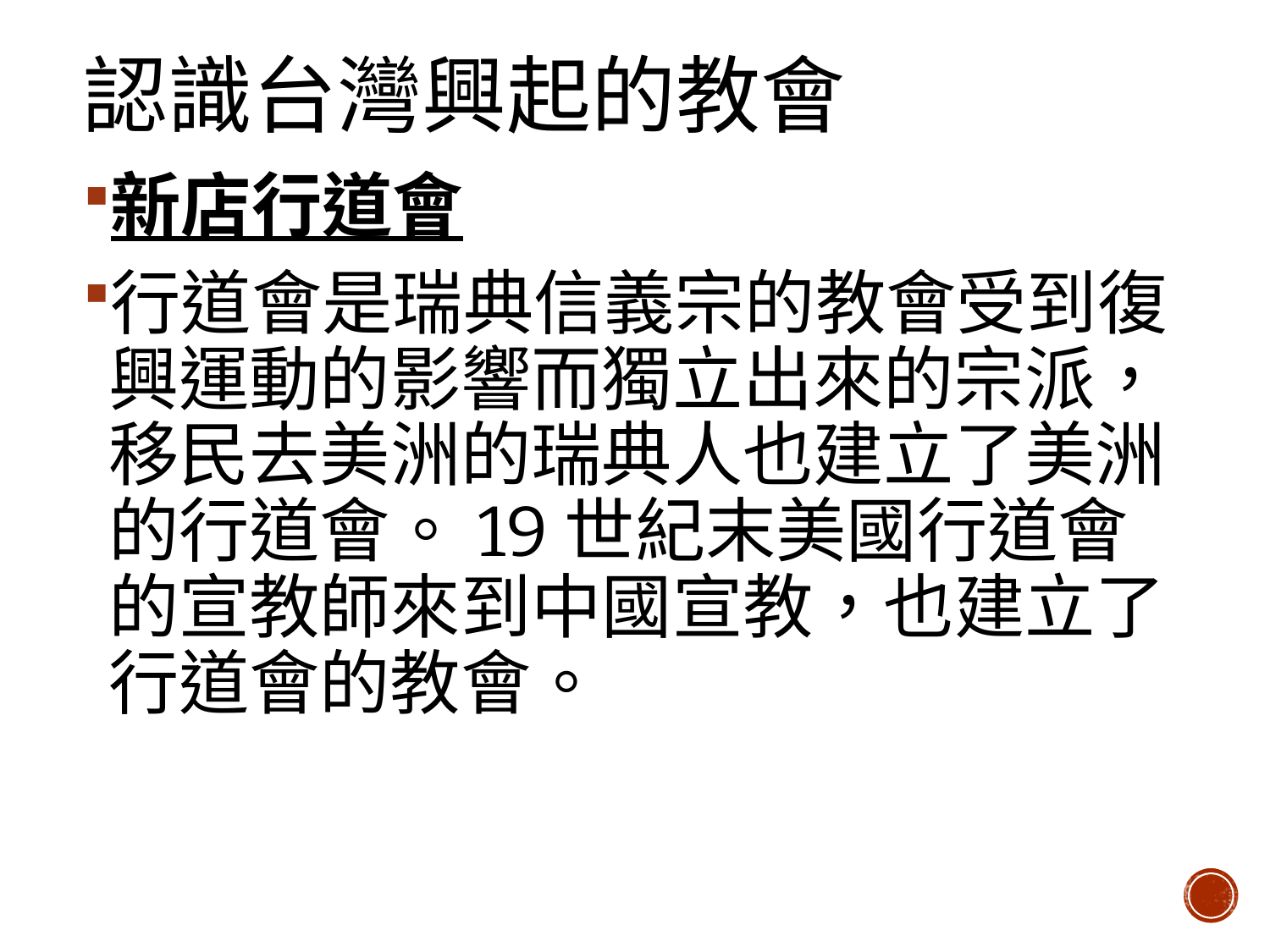

# 認識台灣興起的教會
新店行道會
行道會是瑞典信義宗的教會受到復興運動的影響而獨立出來的宗派，移民去美洲的瑞典人也建立了美洲的行道會。19世紀末美國行道會的宣教師來到中國宣教，也建立了行道會的教會。